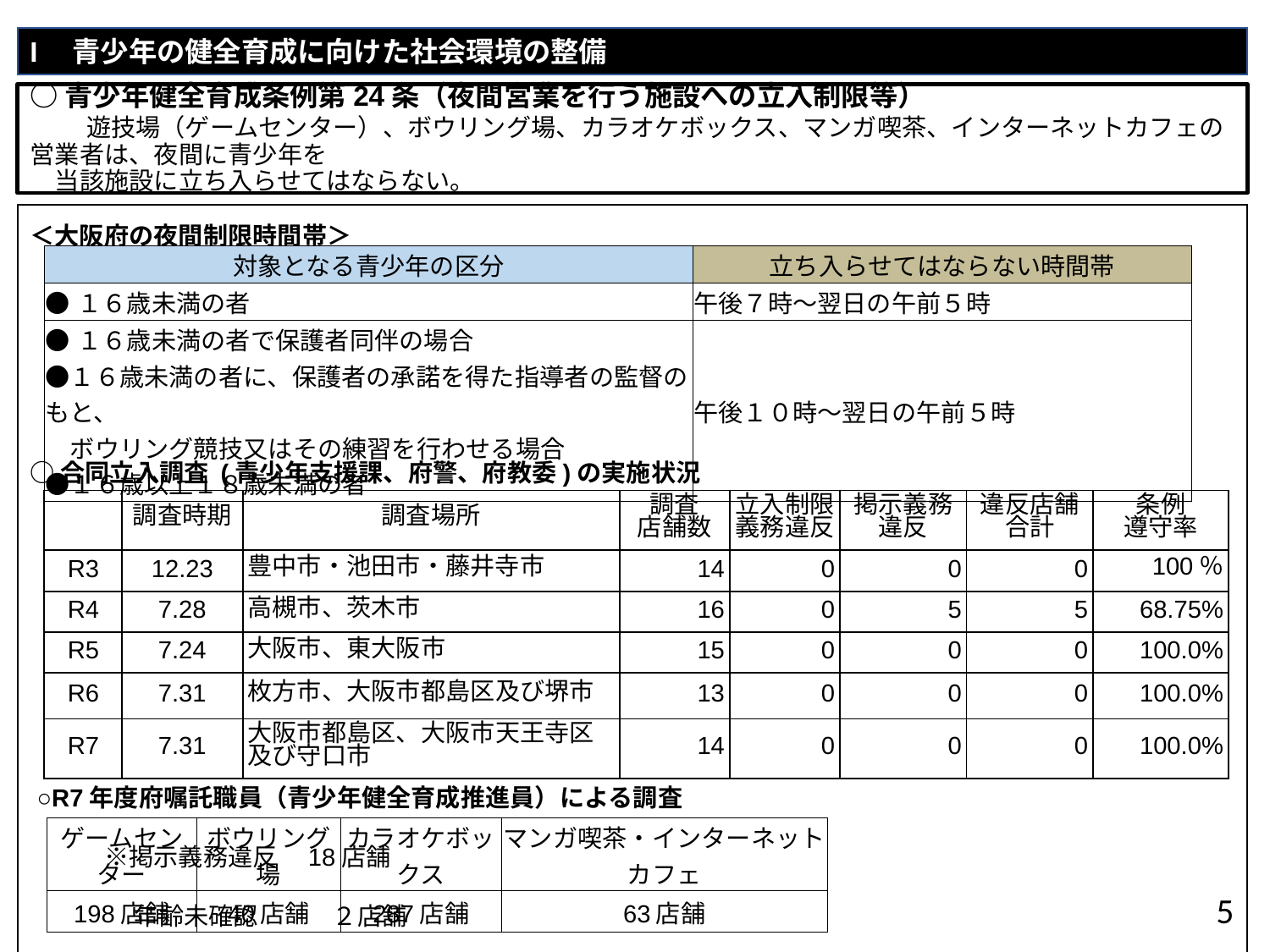

I　青少年の健全育成に向けた社会環境の整備
# ○青少年健全育成条例第24条（夜間営業を行う施設への立入制限等） 　　遊技場（ゲームセンター）、ボウリング場、カラオケボックス、マンガ喫茶、インターネットカフェの営業者は、夜間に青少年を　 　当該施設に立ち入らせてはならない。
＜大阪府の夜間制限時間帯＞

○合同立入調査 (青少年支援課、府警、府教委)の実施状況

 ○R7年度府嘱託職員（青少年健全育成推進員）による調査
　　　　　　　　　　　　　　　　　　　　　　　　　　　　　　　　　　　　　　　　　　　　　　　　　　　※掲示義務違反　18店舗
　　　　　　　　　　　　　　　　　　　　　　　　　　　　　　　　　　　　　　　　　　　　　　　　　　　　 年齢未確認　　　２店舗

| 対象となる青少年の区分 | 立ち入らせてはならない時間帯 |
| --- | --- |
| ●１６歳未満の者 | 午後７時～翌日の午前５時 |
| ●１６歳未満の者で保護者同伴の場合 ●１６歳未満の者に、保護者の承諾を得た指導者の監督のもと、 　ボウリング競技又はその練習を行わせる場合 ●１６歳以上１８歳未満の者 | 午後１０時～翌日の午前５時 |
|  | 調査時期 | 調査場所 | 調査 店舗数 | 立入制限義務違反 | 掲示義務 違反 | 違反店舗 合計 | 条例 遵守率 |
| --- | --- | --- | --- | --- | --- | --- | --- |
| R3 | 12.23 | 豊中市・池田市・藤井寺市 | 14 | 0 | 0 | 0 | 100％ |
| R4 | 7.28 | 高槻市、茨木市 | 16 | 0 | 5 | 5 | 68.75% |
| R5 | 7.24 | 大阪市、東大阪市 | 15 | 0 | 0 | 0 | 100.0% |
| R6 | 7.31 | 枚方市、大阪市都島区及び堺市 | 13 | 0 | 0 | 0 | 100.0% |
| R7 | 7.31 | 大阪市都島区、大阪市天王寺区 及び守口市 | 14 | 0 | 0 | 0 | 100.0% |
| ゲームセンター | ボウリング場 | カラオケボックス | マンガ喫茶・インターネットカフェ |
| --- | --- | --- | --- |
| 198店舗 | 40店舗 | 287店舗 | 63店舗 |
5